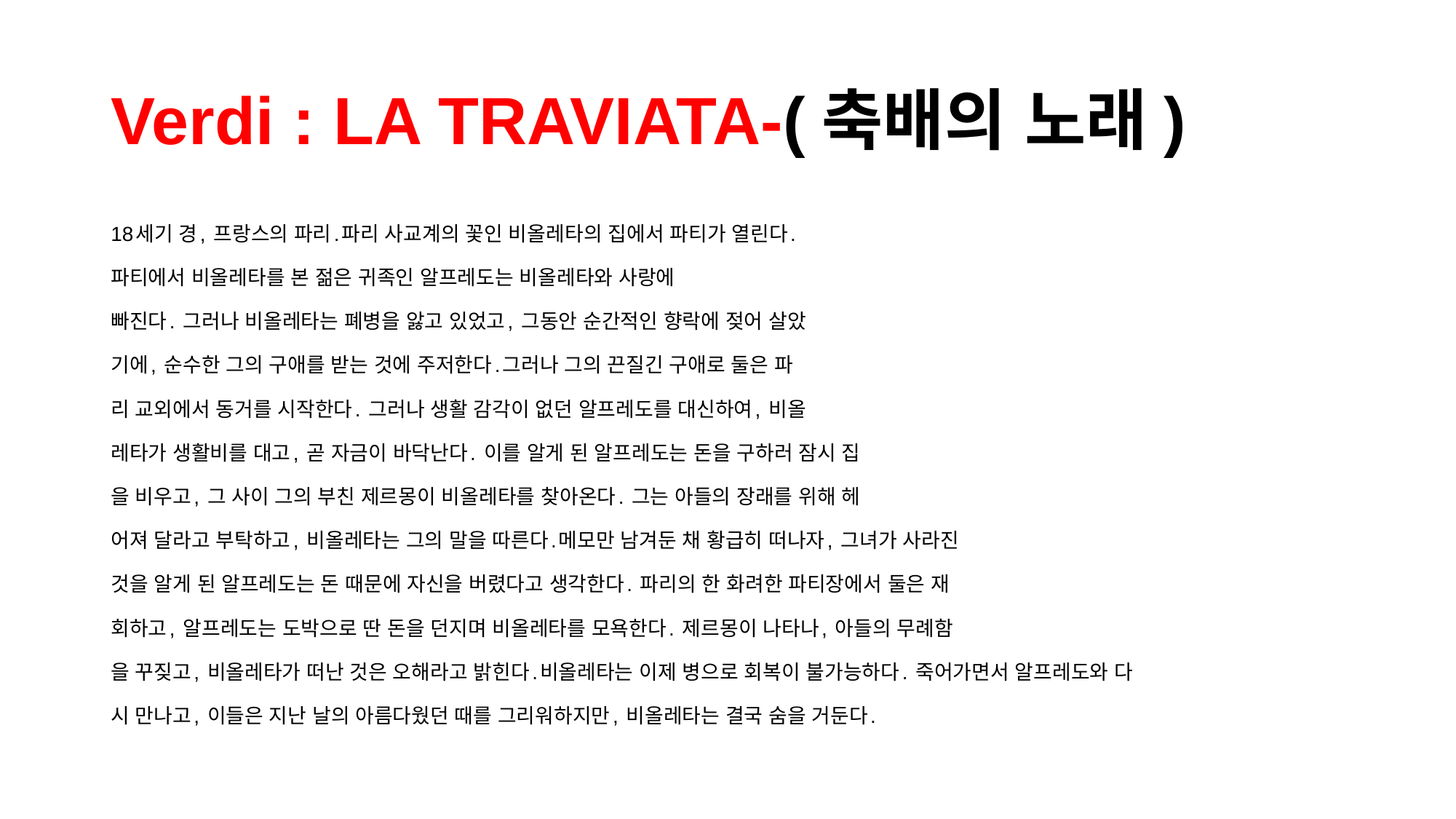

# Verdi : LA TRAVIATA-(축배의 노래)
18세기 경, 프랑스의 파리.파리 사교계의 꽃인 비올레타의 집에서 파티가 열린다.

파티에서 비올레타를 본 젊은 귀족인 알프레도는 비올레타와 사랑에

빠진다. 그러나 비올레타는 폐병을 앓고 있었고, 그동안 순간적인 향락에 젖어 살았

기에, 순수한 그의 구애를 받는 것에 주저한다.그러나 그의 끈질긴 구애로 둘은 파

리 교외에서 동거를 시작한다. 그러나 생활 감각이 없던 알프레도를 대신하여, 비올

레타가 생활비를 대고, 곧 자금이 바닥난다. 이를 알게 된 알프레도는 돈을 구하러 잠시 집

을 비우고, 그 사이 그의 부친 제르몽이 비올레타를 찾아온다. 그는 아들의 장래를 위해 헤

어져 달라고 부탁하고, 비올레타는 그의 말을 따른다.메모만 남겨둔 채 황급히 떠나자, 그녀가 사라진

것을 알게 된 알프레도는 돈 때문에 자신을 버렸다고 생각한다. 파리의 한 화려한 파티장에서 둘은 재

회하고, 알프레도는 도박으로 딴 돈을 던지며 비올레타를 모욕한다. 제르몽이 나타나, 아들의 무례함

을 꾸짖고, 비올레타가 떠난 것은 오해라고 밝힌다.비올레타는 이제 병으로 회복이 불가능하다. 죽어가면서 알프레도와 다

시 만나고, 이들은 지난 날의 아름다웠던 때를 그리워하지만, 비올레타는 결국 숨을 거둔다.